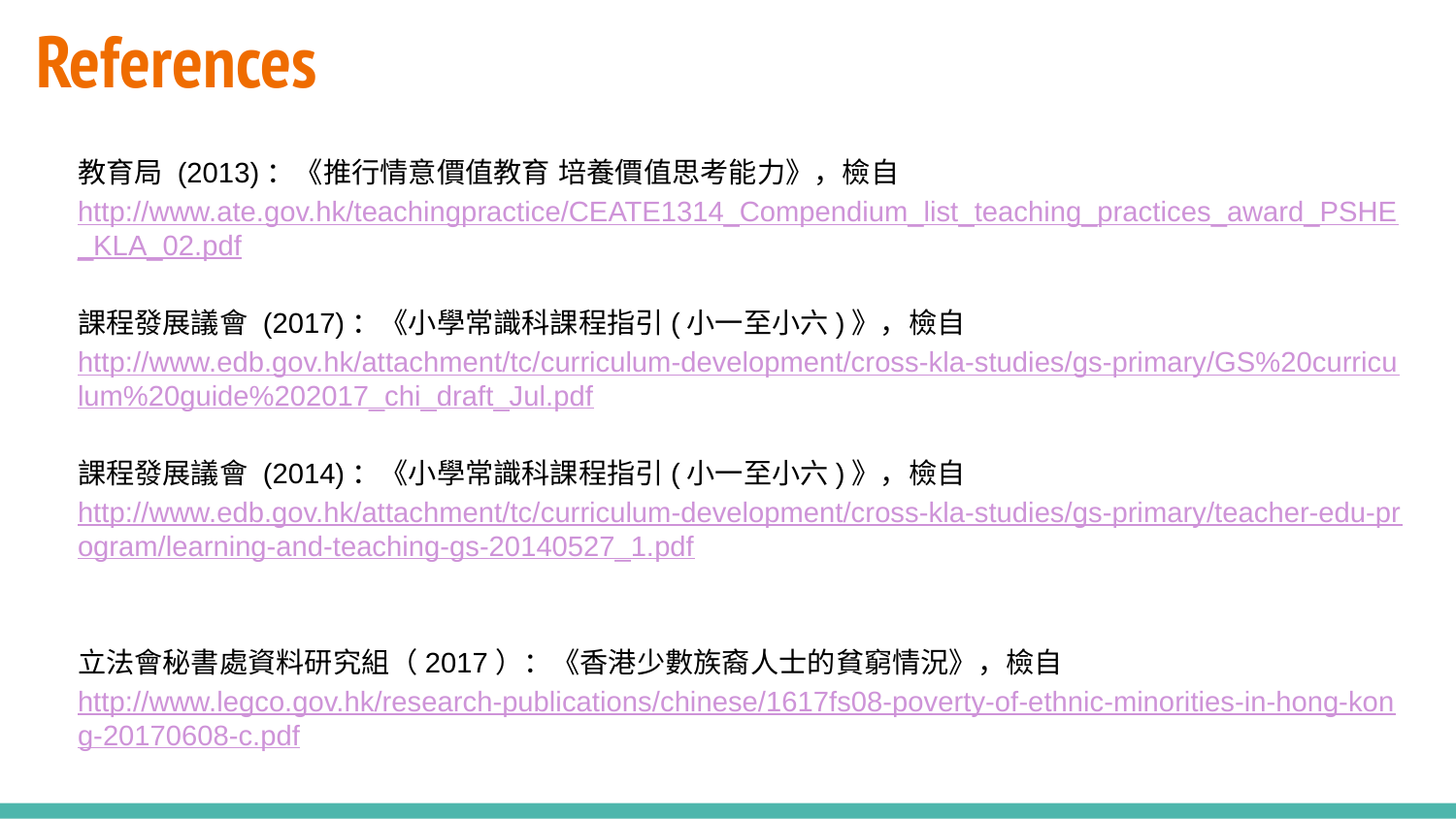

# References
教育局 (2013)：《推行情意價值教育 培養價值思考能力》，檢自http://www.ate.gov.hk/teachingpractice/CEATE1314_Compendium_list_teaching_practices_award_PSHE_KLA_02.pdf

課程發展議會 (2017)：《小學常識科課程指引(小一至小六)》，檢自http://www.edb.gov.hk/attachment/tc/curriculum-development/cross-kla-studies/gs-primary/GS%20curriculum%20guide%202017_chi_draft_Jul.pdf

課程發展議會 (2014)：《小學常識科課程指引(小一至小六)》，檢自http://www.edb.gov.hk/attachment/tc/curriculum-development/cross-kla-studies/gs-primary/teacher-edu-program/learning-and-teaching-gs-20140527_1.pdf

立法會秘書處資料研究組（2017）：《香港少數族裔人士的貧窮情況》，檢自http://www.legco.gov.hk/research-publications/chinese/1617fs08-poverty-of-ethnic-minorities-in-hong-kong-20170608-c.pdf